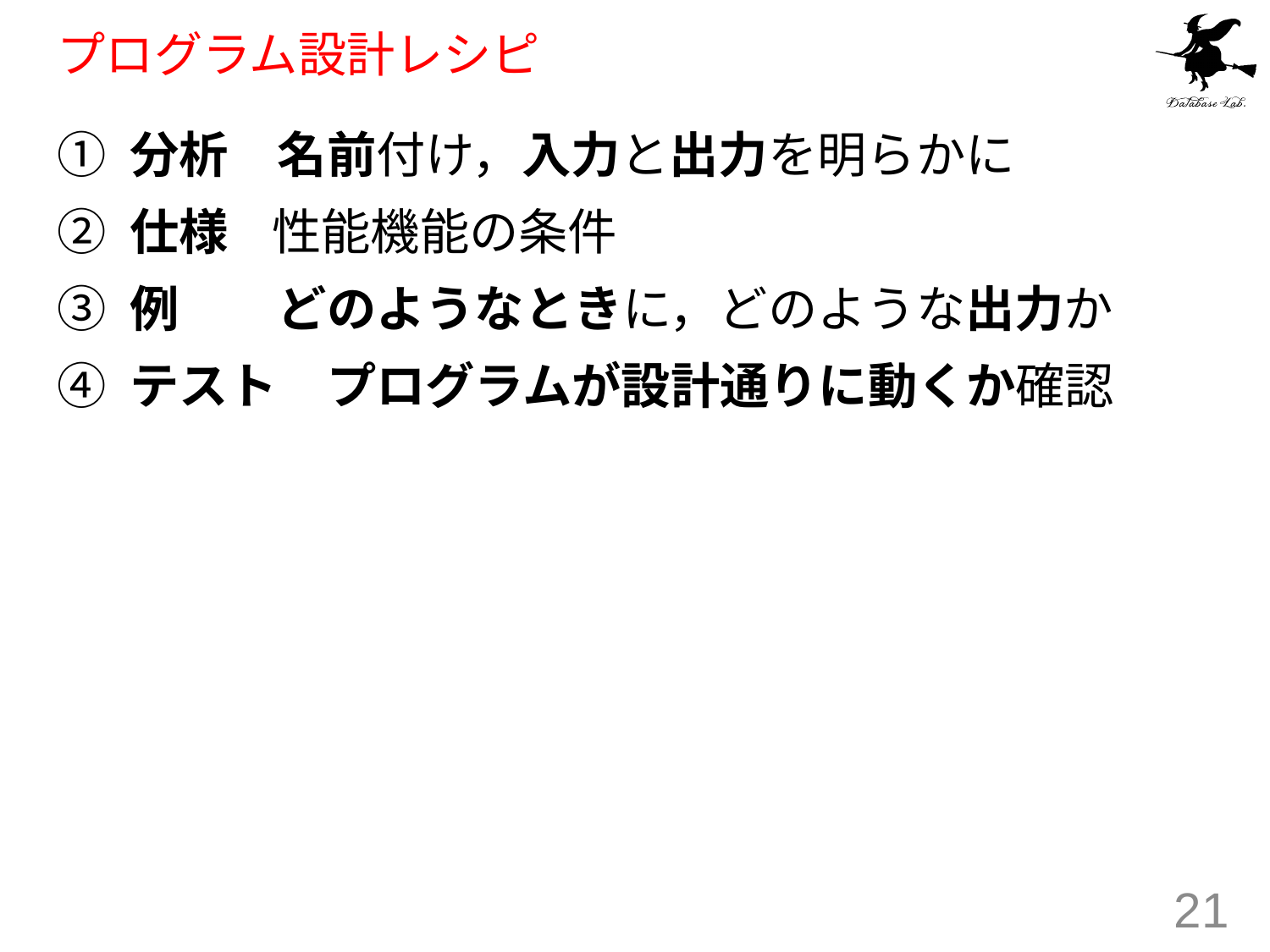

# プログラム設計レシピ
① 分析　名前付け，入力と出力を明らかに
② 仕様    性能機能の条件
③ 例　　どのようなときに，どのような出力か
④ テスト　プログラムが設計通りに動くか確認
21